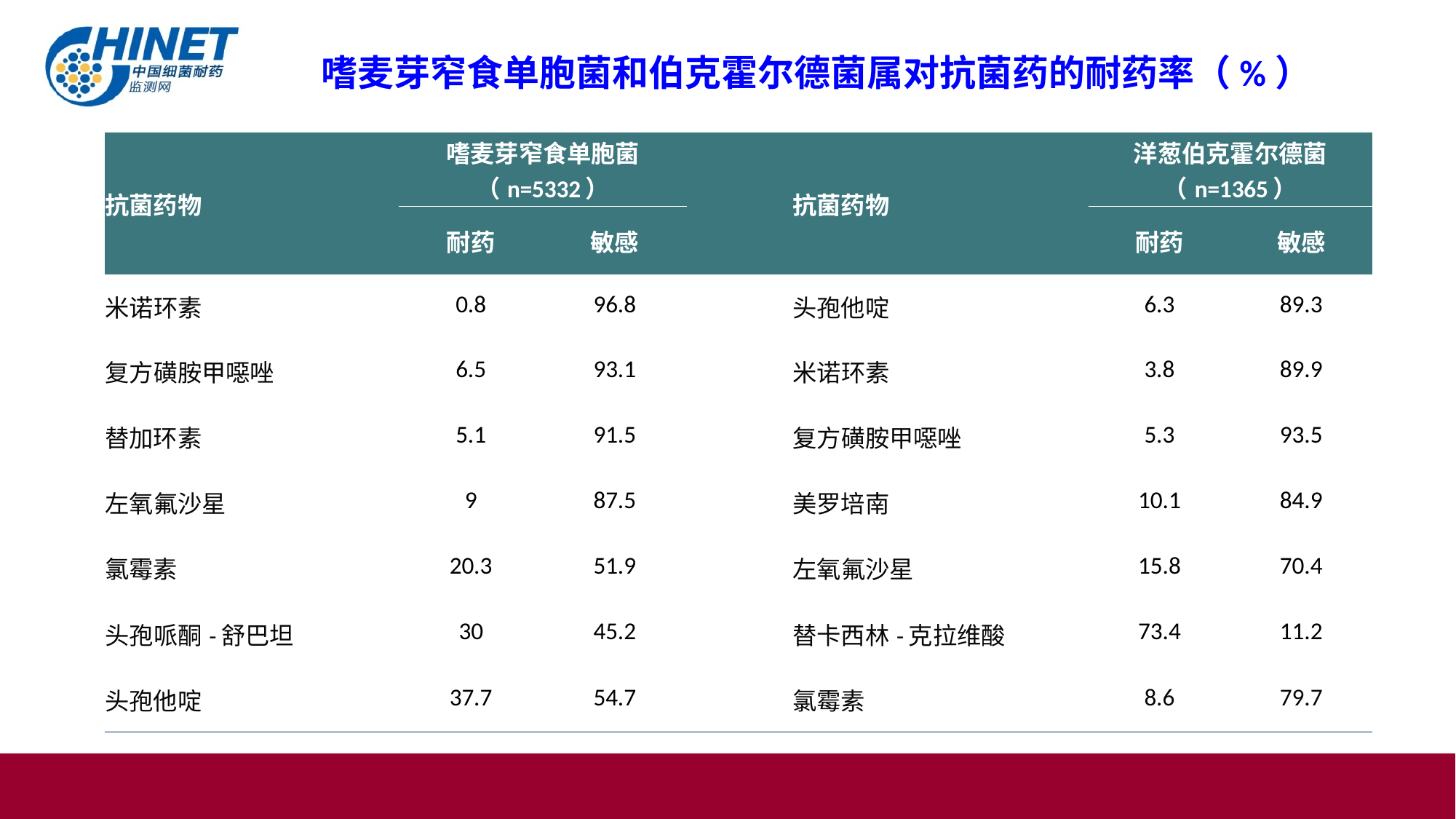

嗜麦芽窄食单胞菌和伯克霍尔德菌属对抗菌药的耐药率（%）
| 抗菌药物 | 嗜麦芽窄食单胞菌（n=5332） |  |  | 抗菌药物 | 洋葱伯克霍尔德菌（n=1365） |  |
| --- | --- | --- | --- | --- | --- | --- |
|  | 耐药 | 敏感 |  |  | 耐药 | 敏感 |
| 米诺环素 | 0.8 | 96.8 |  | 头孢他啶 | 6.3 | 89.3 |
| 复方磺胺甲噁唑 | 6.5 | 93.1 |  | 米诺环素 | 3.8 | 89.9 |
| 替加环素 | 5.1 | 91.5 |  | 复方磺胺甲噁唑 | 5.3 | 93.5 |
| 左氧氟沙星 | 9 | 87.5 |  | 美罗培南 | 10.1 | 84.9 |
| 氯霉素 | 20.3 | 51.9 |  | 左氧氟沙星 | 15.8 | 70.4 |
| 头孢哌酮-舒巴坦 | 30 | 45.2 |  | 替卡西林-克拉维酸 | 73.4 | 11.2 |
| 头孢他啶 | 37.7 | 54.7 |  | 氯霉素 | 8.6 | 79.7 |